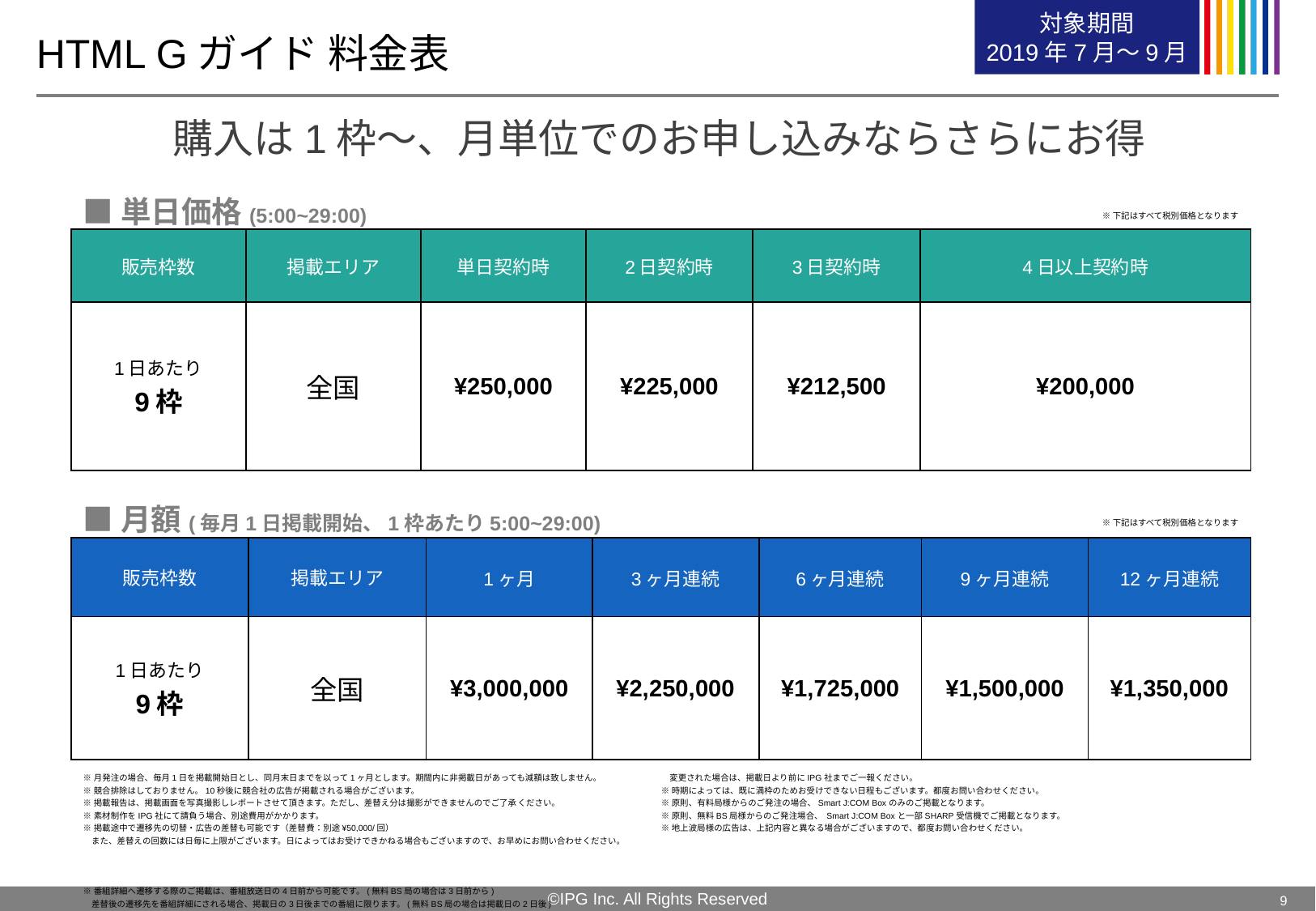

対象期間
2019年7月～9月
# HTML Gガイド 料金表
購入は1枠〜、月単位でのお申し込みならさらにお得
■単日価格(5:00~29:00)
※下記はすべて税別価格となります
| 販売枠数 | 掲載エリア | 単日契約時 | 2日契約時 | 3日契約時 | 4日以上契約時 |
| --- | --- | --- | --- | --- | --- |
| 1日あたり 9枠 | 全国 | ¥250,000 | ¥225,000 | ¥212,500 | ¥200,000 |
■月額(毎月1日掲載開始、1枠あたり5:00~29:00)
※下記はすべて税別価格となります
| 販売枠数 | 掲載エリア | 1ヶ月 | 3ヶ月連続 | 6ヶ月連続 | 9ヶ月連続 | 12ヶ月連続 |
| --- | --- | --- | --- | --- | --- | --- |
| 1日あたり 9枠 | 全国 | ¥3,000,000 | ¥2,250,000 | ¥1,725,000 | ¥1,500,000 | ¥1,350,000 |
※月発注の場合、毎月1日を掲載開始日とし、同月末日までを以って1ヶ月とします。期間内に非掲載日があっても減額は致しません。
※競合排除はしておりません。10秒後に競合社の広告が掲載される場合がございます。
※掲載報告は、掲載画面を写真撮影しレポートさせて頂きます。ただし、差替え分は撮影ができませんのでご了承ください。
※素材制作をIPG社にて請負う場合、別途費用がかかります。
※掲載途中で遷移先の切替・広告の差替も可能です（差替費：別途¥50,000/回）
　また、差替えの回数には日毎に上限がございます。日によってはお受けできかねる場合もございますので、お早めにお問い合わせください。

※番組詳細へ遷移する際のご掲載は、番組放送日の4日前から可能です。(無料BS局の場合は3日前から)
　差替後の遷移先を番組詳細にされる場合、掲載日の3日後までの番組に限ります。(無料BS局の場合は掲載日の2日後)
　広告入稿後にEPGのイベントIDを変更されると意図したページに遷移しないことがございます。
　変更された場合は、掲載日より前にIPG社までご一報ください。
※時期によっては、既に満枠のためお受けできない日程もございます。都度お問い合わせください。
※原則、有料局様からのご発注の場合、Smart J:COM Boxのみのご掲載となります。
※原則、無料BS局様からのご発注場合、 Smart J:COM Boxと一部SHARP受信機でご掲載となります。
※地上波局様の広告は、上記内容と異なる場合がございますので、都度お問い合わせください。
9
©IPG Inc. All Rights Reserved